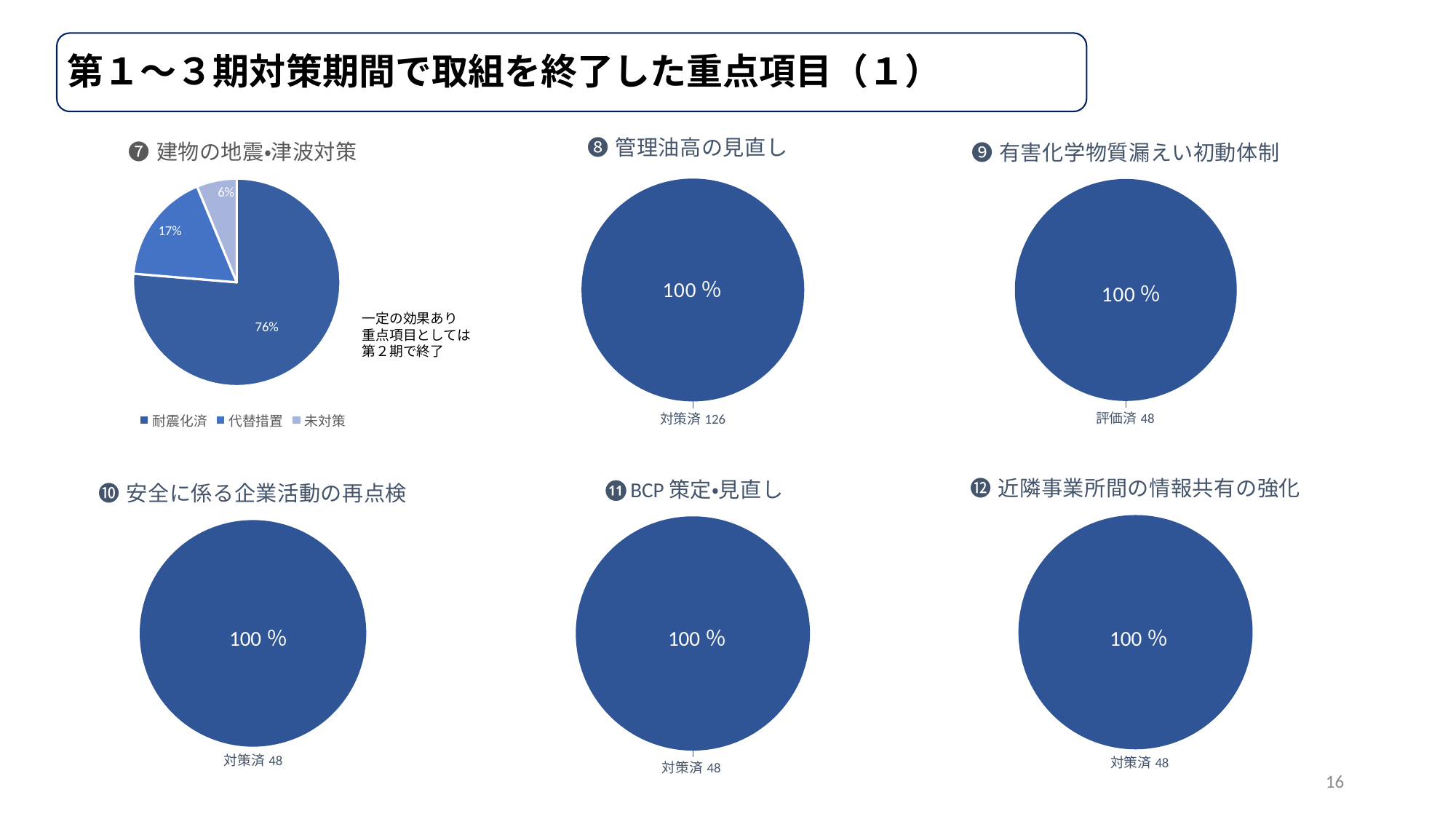

# 第１～３期対策期間で取組を終了した重点項目（１）

### Chart: ❼建物の地震・津波対策

| Category |  |
|---|---|
| 耐震化済 | 171.0 |
| 代替措置 | 39.0 |
| 未対策 | 14.0 |

### Chart: ❽管理油高の見直し

| Category |  |
|---|---|
| 対策済 | 126.0 |
| 未対策 | 0.0 |

### Chart: ❾有害化学物質漏えい初動体制

| Category |  |
|---|---|
| 評価済 | 48.0 |
| 未対策 | 0.0 |
一定の効果あり
重点項目としては
第２期で終了

### Chart: ⓬近隣事業所間の情報共有の強化

| Category |  |
|---|---|
| 強化 | 48.0 |
| 未 | 0.0 |

### Chart: ⓫BCP策定・見直し

| Category |  |
|---|---|
| 対策済 | 48.0 |
| 未対策 | 0.0 |

### Chart: ❿安全に係る企業活動の再点検

| Category |  |
|---|---|
| 済 | 48.0 |
| 未 | 0.0 |
100％
100％
100％
100％
16